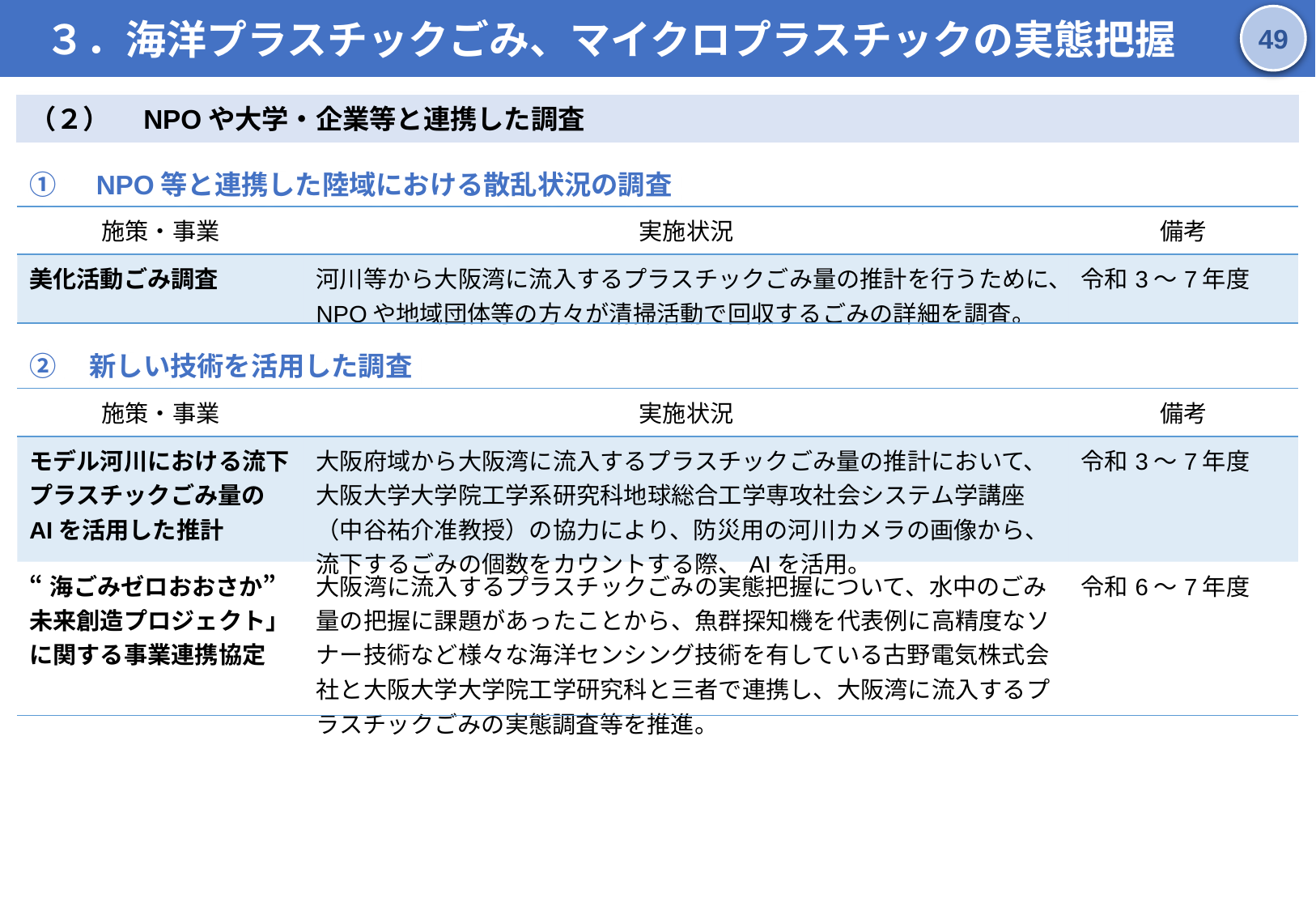

３．海洋プラスチックごみ、マイクロプラスチックの実態把握
49
（２）　NPOや大学・企業等と連携した調査
①　NPO等と連携した陸域における散乱状況の調査
| 施策・事業 | 実施状況 | 備考 |
| --- | --- | --- |
| 美化活動ごみ調査 | 河川等から大阪湾に流入するプラスチックごみ量の推計を行うために、NPOや地域団体等の方々が清掃活動で回収するごみの詳細を調査。 | 令和3～7年度 |
②　新しい技術を活用した調査
| 施策・事業 | 実施状況 | 備考 |
| --- | --- | --- |
| モデル河川における流下プラスチックごみ量のAIを活用した推計 | 大阪府域から大阪湾に流入するプラスチックごみ量の推計において、大阪大学大学院工学系研究科地球総合工学専攻社会システム学講座（中谷祐介准教授）の協力により、防災用の河川カメラの画像から、流下するごみの個数をカウントする際、AIを活用。 | 令和3～7年度 |
| “海ごみゼロおおさか”未来創造プロジェクト」に関する事業連携協定 | 大阪湾に流入するプラスチックごみの実態把握について、水中のごみ量の把握に課題があったことから、魚群探知機を代表例に高精度なソナー技術など様々な海洋センシング技術を有している古野電気株式会社と大阪大学大学院工学研究科と三者で連携し、大阪湾に流入するプラスチックごみの実態調査等を推進。 | 令和6～7年度 |